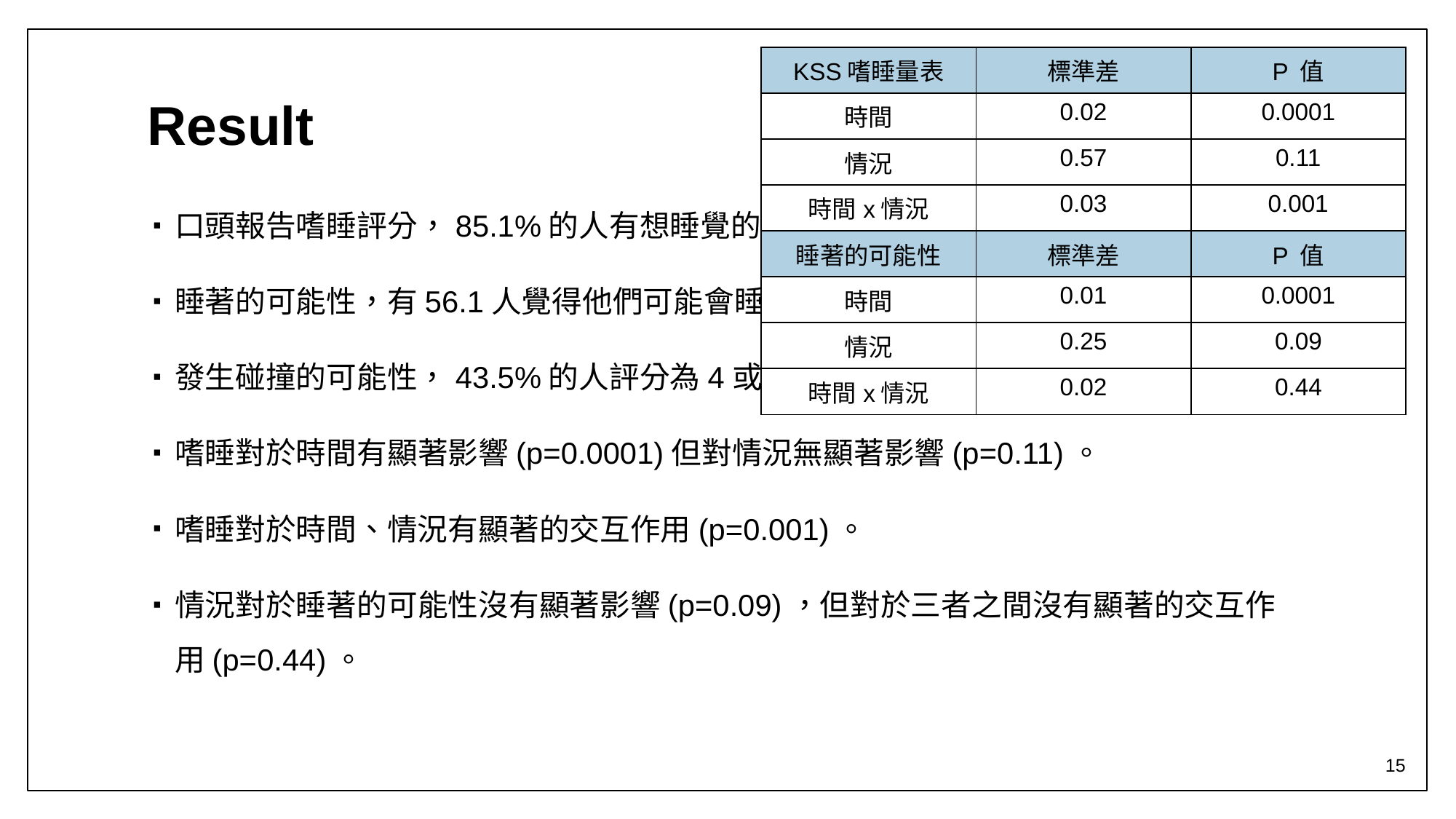

| KSS嗜睡量表 | 標準差 | P 值 |
| --- | --- | --- |
| 時間 | 0.02 | 0.0001 |
| 情況 | 0.57 | 0.11 |
| 時間x情況 | 0.03 | 0.001 |
| 睡著的可能性 | 標準差 | P 值 |
| 時間 | 0.01 | 0.0001 |
| 情況 | 0.25 | 0.09 |
| 時間x情況 | 0.02 | 0.44 |
# Result
口頭報告嗜睡評分，85.1%的人有想睡覺的跡象(6分)。
睡著的可能性，有56.1人覺得他們可能會睡著(4或5分)。
發生碰撞的可能性，43.5%的人評分為4或5分。
嗜睡對於時間有顯著影響(p=0.0001)但對情況無顯著影響(p=0.11)。
嗜睡對於時間、情況有顯著的交互作用(p=0.001)。
情況對於睡著的可能性沒有顯著影響(p=0.09)，但對於三者之間沒有顯著的交互作用(p=0.44)。
15